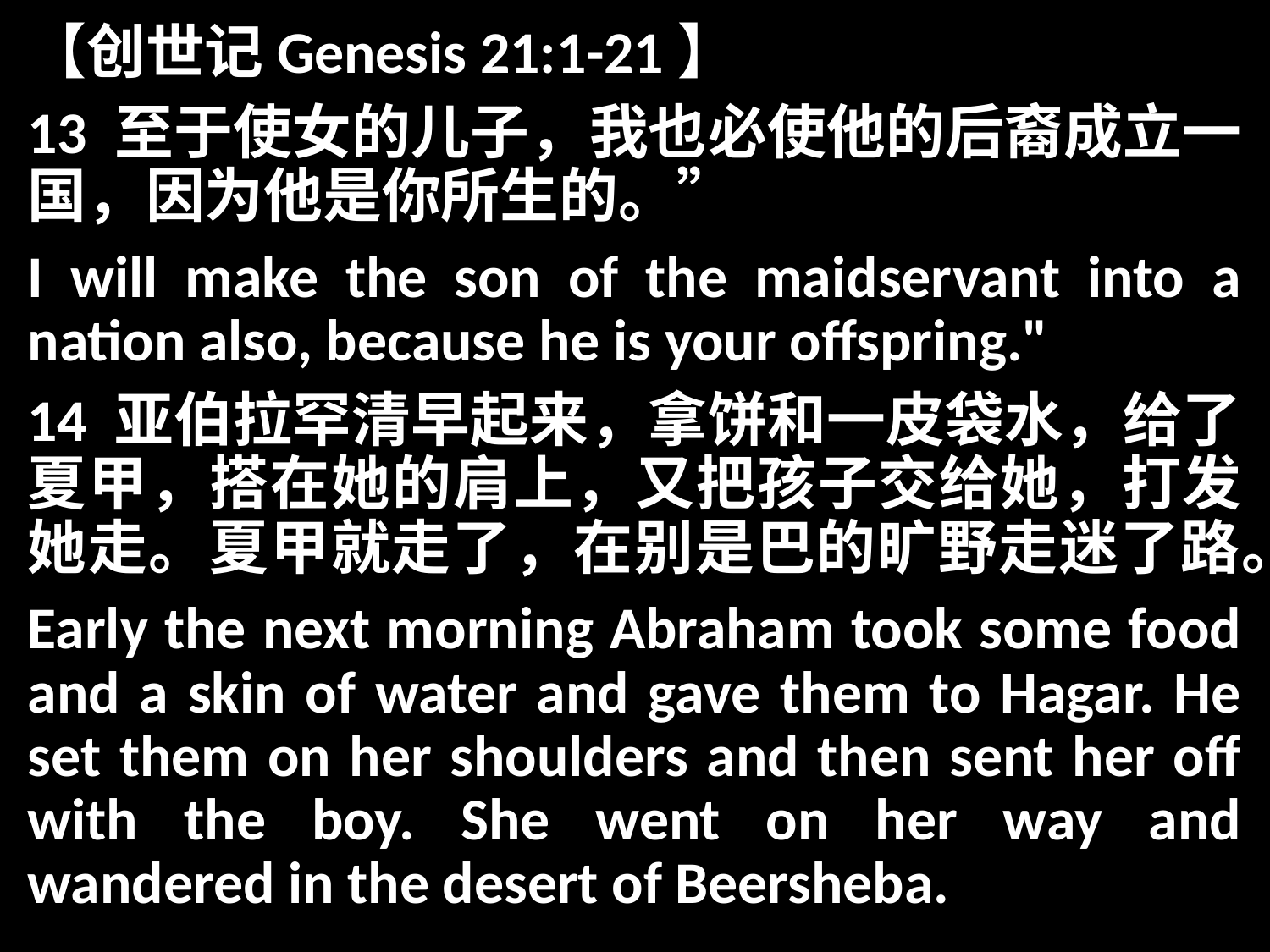

【创世记Genesis 21:1-21】
13 至于使女的儿子，我也必使他的后裔成立一国，因为他是你所生的。”
I will make the son of the maidservant into a nation also, because he is your offspring."
14 亚伯拉罕清早起来，拿饼和一皮袋水，给了夏甲，搭在她的肩上，又把孩子交给她，打发她走。夏甲就走了，在别是巴的旷野走迷了路。
Early the next morning Abraham took some food and a skin of water and gave them to Hagar. He set them on her shoulders and then sent her off with the boy. She went on her way and wandered in the desert of Beersheba.